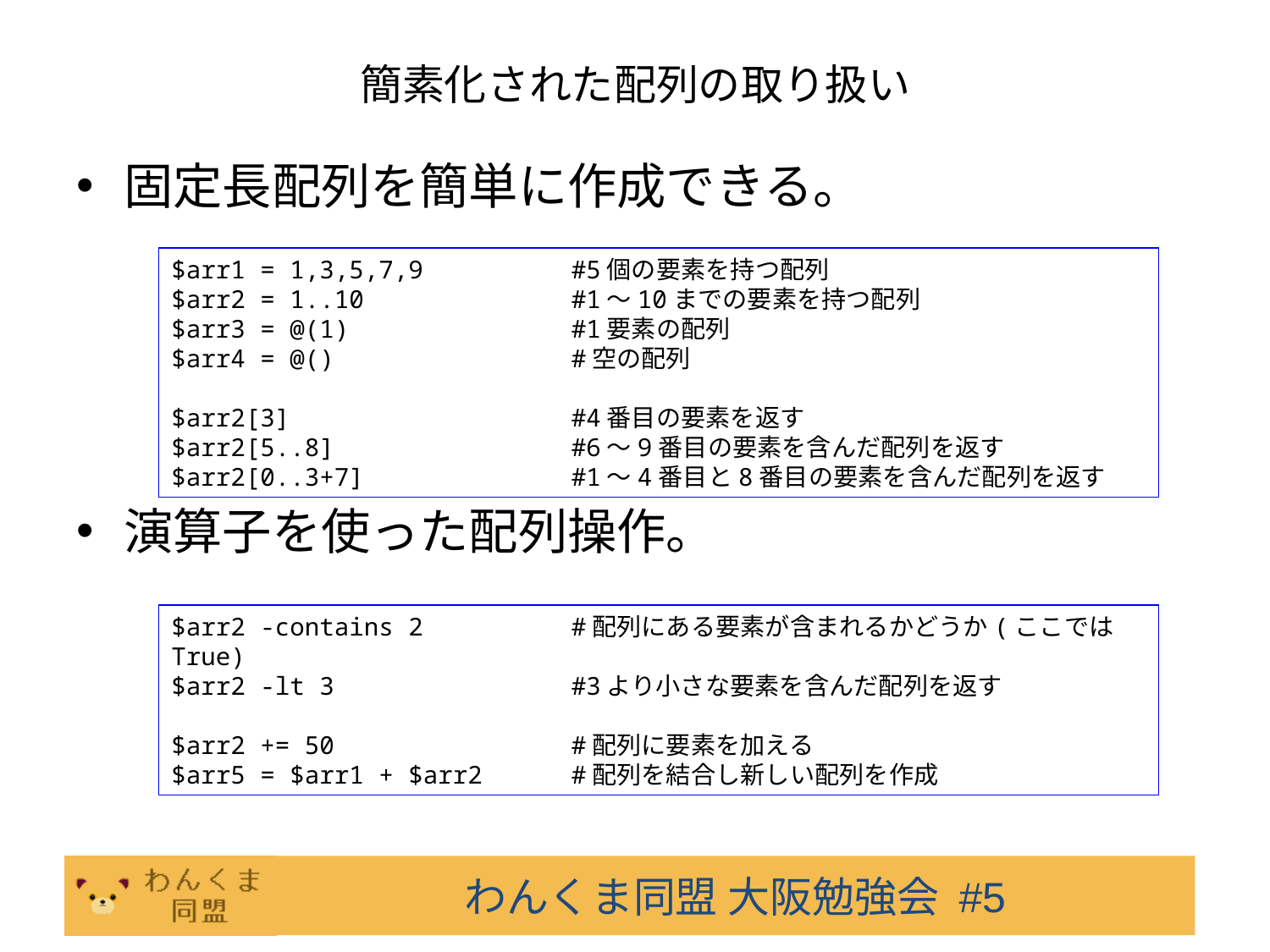

# 簡素化された配列の取り扱い
固定長配列を簡単に作成できる。

演算子を使った配列操作。
$arr1 = 1,3,5,7,9          #5個の要素を持つ配列
$arr2 = 1..10              #1～10までの要素を持つ配列
$arr3 = @(1)               #1要素の配列
$arr4 = @()                #空の配列

$arr2[3]                   #4番目の要素を返す
$arr2[5..8]                #6～9番目の要素を含んだ配列を返す
$arr2[0..3+7]              #1～4番目と8番目の要素を含んだ配列を返す
$arr2 -contains 2          #配列にある要素が含まれるかどうか(ここではTrue)
$arr2 -lt 3                #3より小さな要素を含んだ配列を返す

$arr2 += 50                #配列に要素を加える
$arr5 = $arr1 + $arr2      #配列を結合し新しい配列を作成